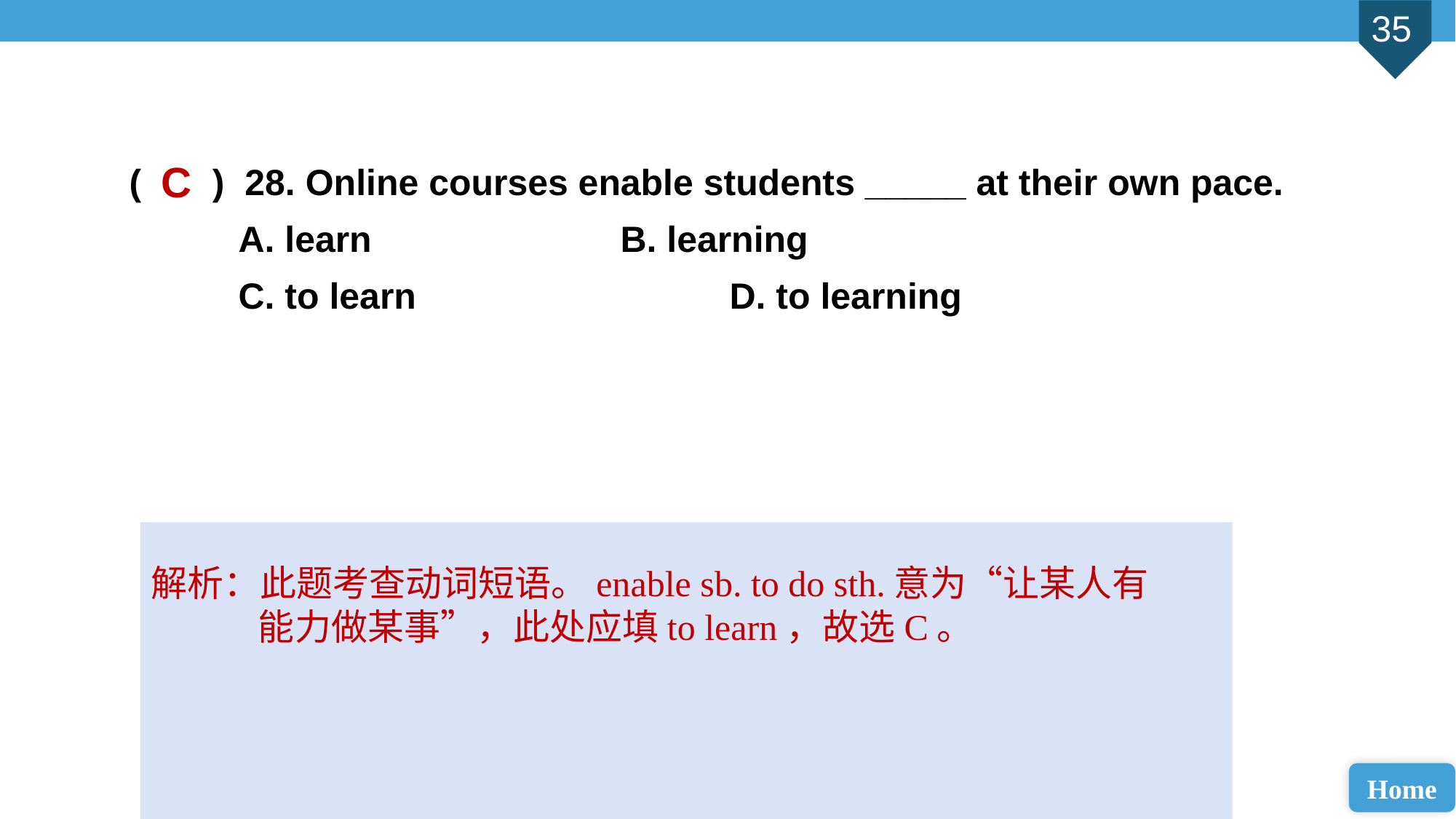

(       )  28. Online courses enable students _____ at their own pace.
A. learn 			B. learning
C. to learn 			D. to learning
C

解析：此题考查动词短语。enable sb. to do sth.意为“让某人有能力做某事”，此处应填to learn，故选C。